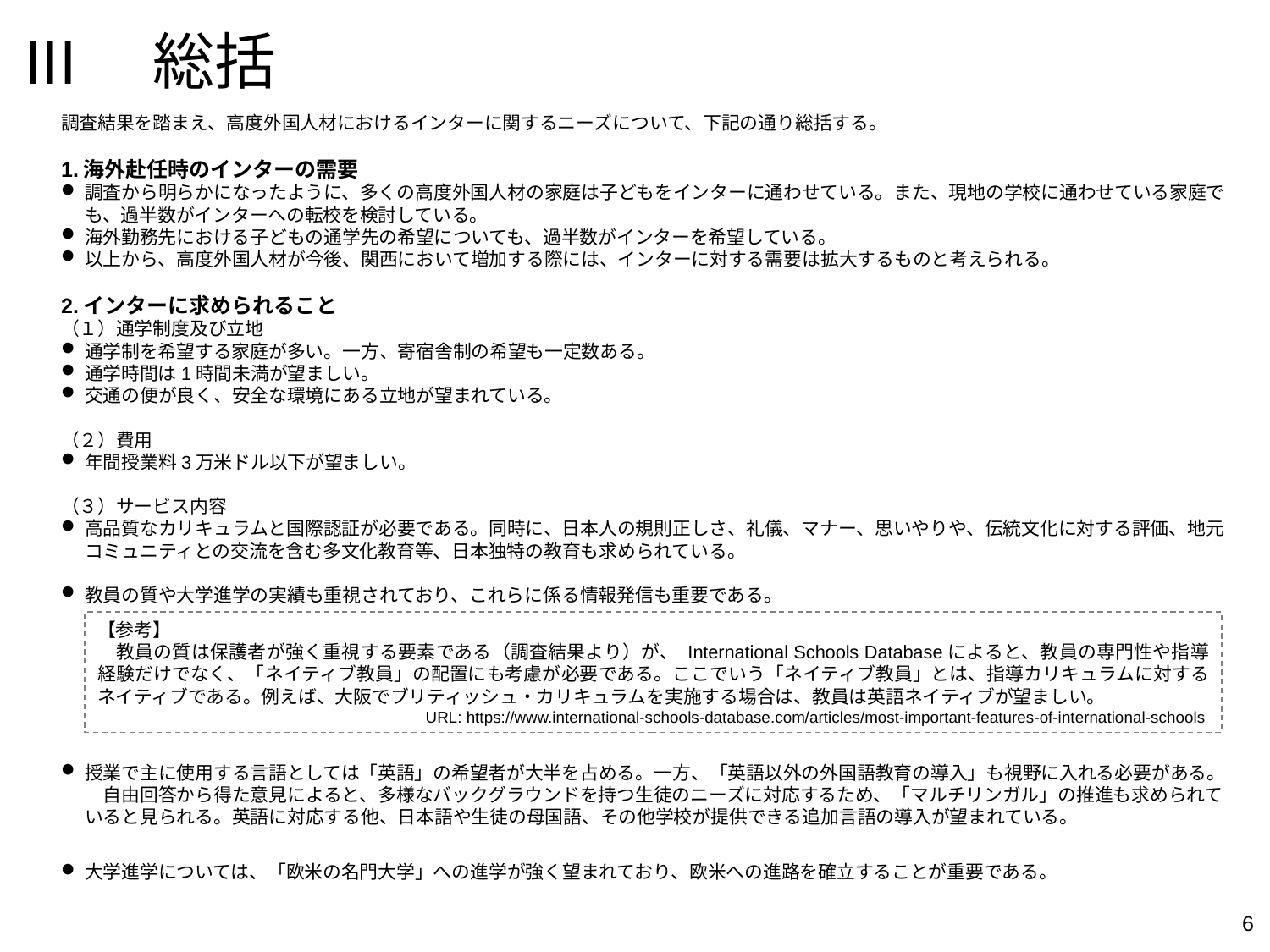

III　総括
調査結果を踏まえ、高度外国人材におけるインターに関するニーズについて、下記の通り総括する。

1.海外赴任時のインターの需要
調査から明らかになったように、多くの高度外国人材の家庭は子どもをインターに通わせている。また、現地の学校に通わせている家庭でも、過半数がインターへの転校を検討している。
海外勤務先における子どもの通学先の希望についても、過半数がインターを希望している。
以上から、高度外国人材が今後、関西において増加する際には、インターに対する需要は拡大するものと考えられる。

2.インターに求められること
（１）通学制度及び立地
通学制を希望する家庭が多い。一方、寄宿舎制の希望も一定数ある。
通学時間は1時間未満が望ましい。
交通の便が良く、安全な環境にある立地が望まれている。

（２）費用
年間授業料3万米ドル以下が望ましい。

（３）サービス内容
高品質なカリキュラムと国際認証が必要である。同時に、日本人の規則正しさ、礼儀、マナー、思いやりや、伝統文化に対する評価、地元コミュニティとの交流を含む多文化教育等、日本独特の教育も求められている。

教員の質や大学進学の実績も重視されており、これらに係る情報発信も重要である。

授業で主に使用する言語としては「英語」の希望者が大半を占める。一方、「英語以外の外国語教育の導入」も視野に入れる必要がある。　自由回答から得た意見によると、多様なバックグラウンドを持つ生徒のニーズに対応するため、「マルチリンガル」の推進も求められていると見られる。英語に対応する他、日本語や生徒の母国語、その他学校が提供できる追加言語の導入が望まれている。

大学進学については、「欧米の名門大学」への進学が強く望まれており、欧米への進路を確立することが重要である。

【参考】
　教員の質は保護者が強く重視する要素である（調査結果より）が、 International Schools Databaseによると、教員の専門性や指導経験だけでなく、「ネイティブ教員」の配置にも考慮が必要である。ここでいう「ネイティブ教員」とは、指導カリキュラムに対するネイティブである。例えば、大阪でブリティッシュ・カリキュラムを実施する場合は、教員は英語ネイティブが望ましい。
URL: https://www.international-schools-database.com/articles/most-important-features-of-international-schools
8
6